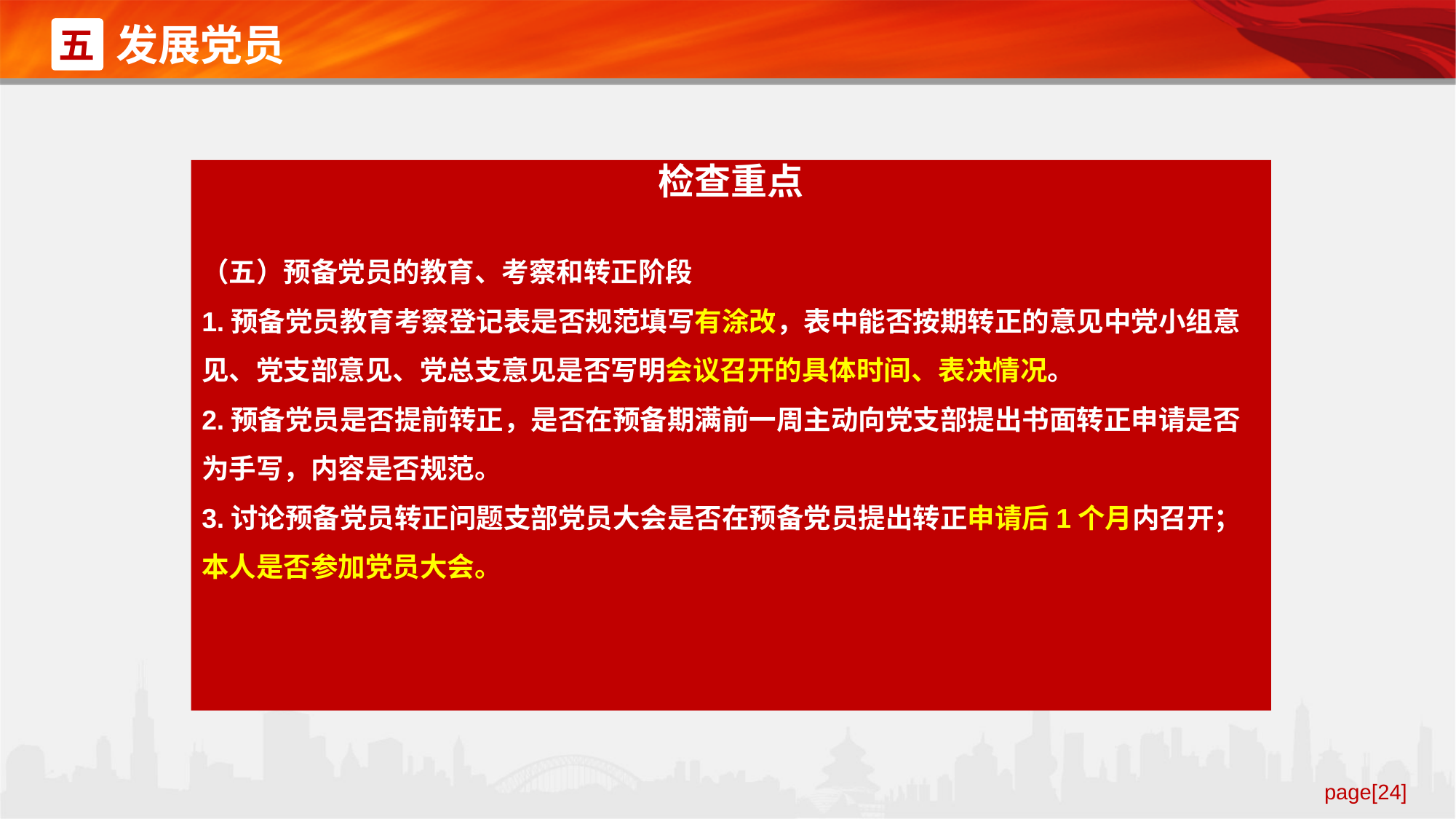

发展党员
五

检查重点

（五）预备党员的教育、考察和转正阶段
1.预备党员教育考察登记表是否规范填写有涂改，表中能否按期转正的意见中党小组意见、党支部意见、党总支意见是否写明会议召开的具体时间、表决情况。
2.预备党员是否提前转正，是否在预备期满前一周主动向党支部提出书面转正申请是否为手写，内容是否规范。
3.讨论预备党员转正问题支部党员大会是否在预备党员提出转正申请后1个月内召开；本人是否参加党员大会。